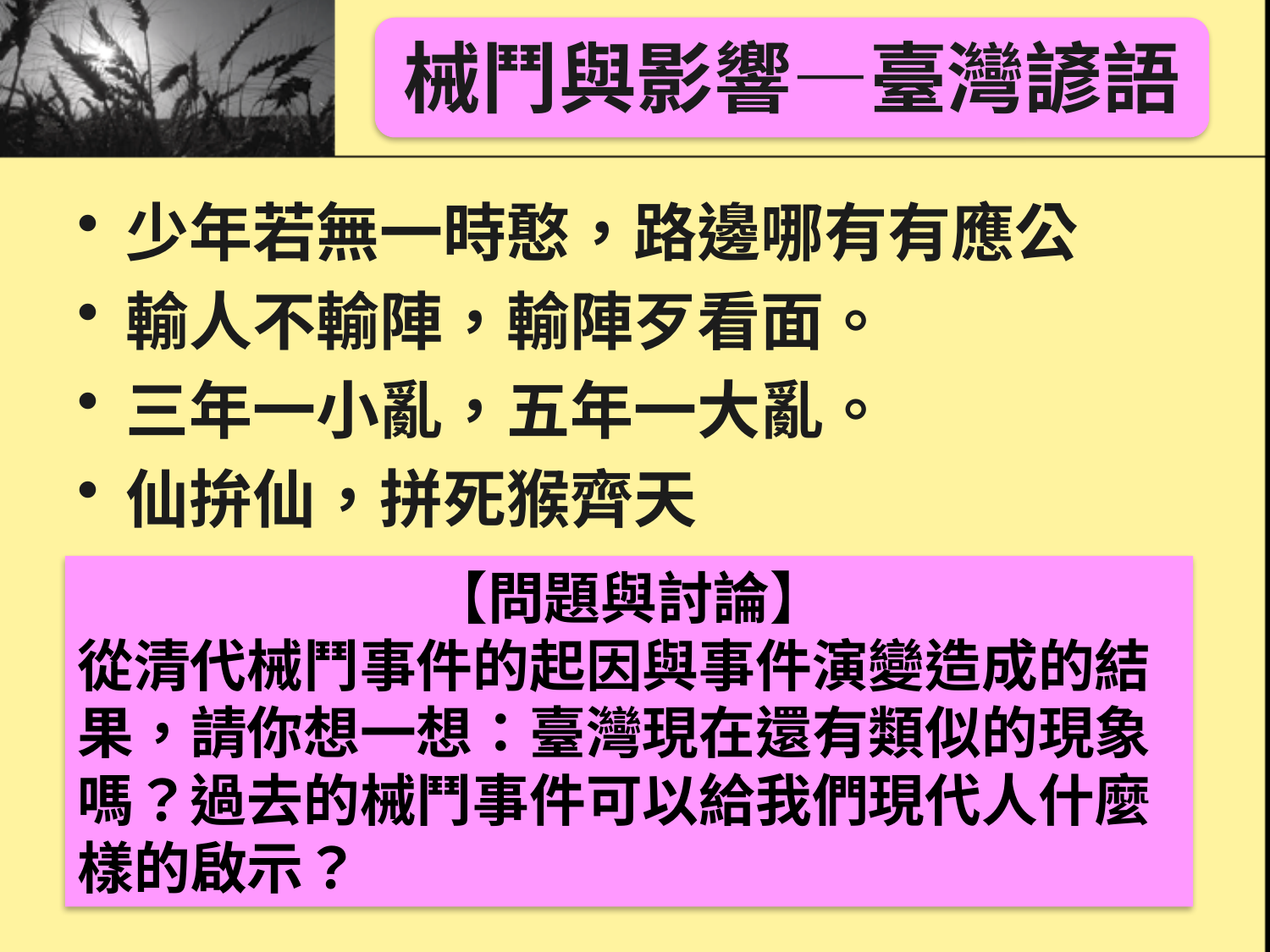

械鬥與影響—臺灣諺語
少年若無一時憨，路邊哪有有應公
輸人不輸陣，輸陣歹看面。
三年一小亂，五年一大亂。
仙拚仙，拼死猴齊天

【問題與討論】
從清代械鬥事件的起因與事件演變造成的結果，請你想一想：臺灣現在還有類似的現象嗎？過去的械鬥事件可以給我們現代人什麼樣的啟示？